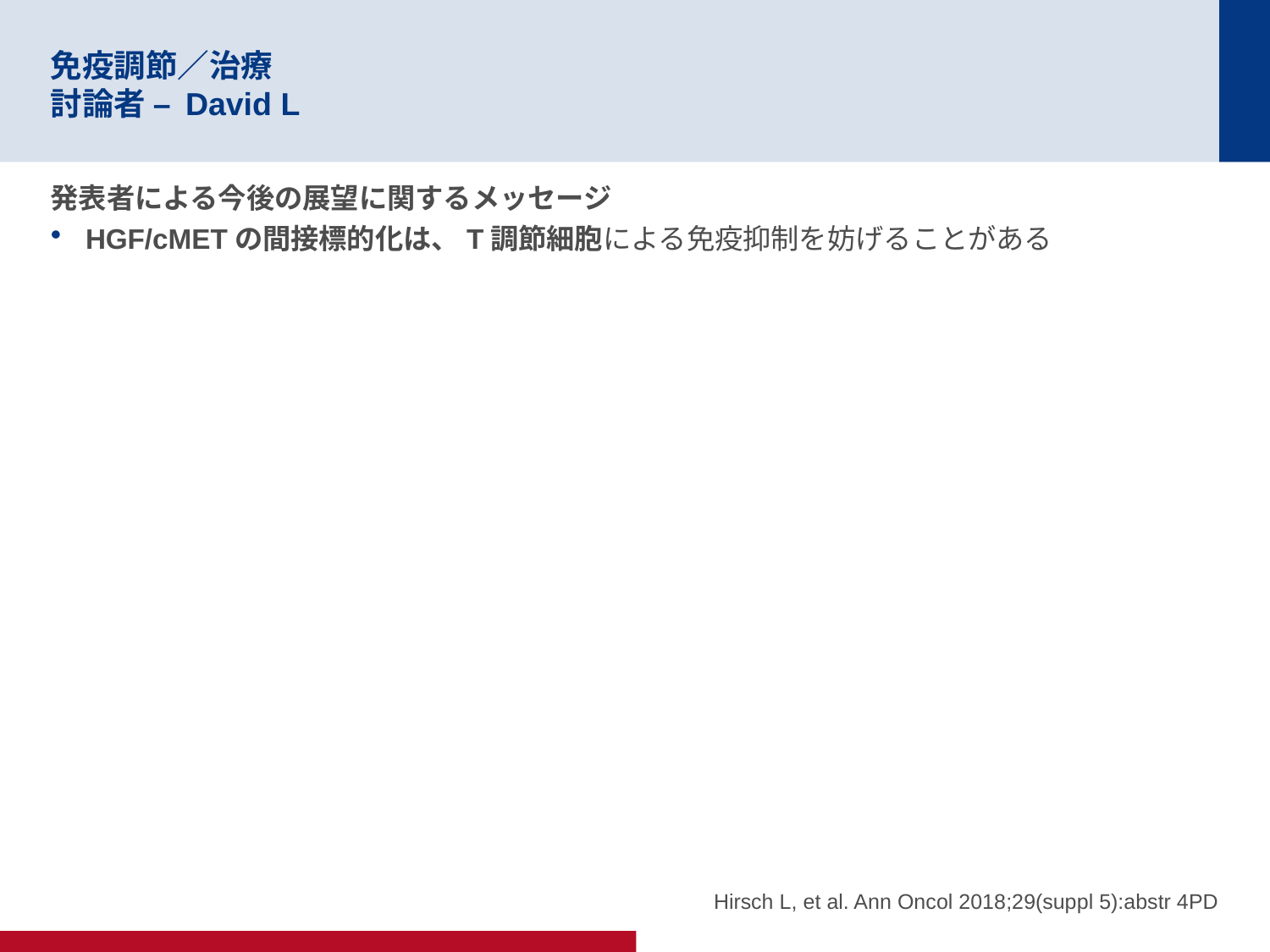

# 免疫調節／治療 討論者 – David L
発表者による今後の展望に関するメッセージ
HGF/cMETの間接標的化は、T調節細胞による免疫抑制を妨げることがある

Hirsch L, et al. Ann Oncol 2018;29(suppl 5):abstr 4PD